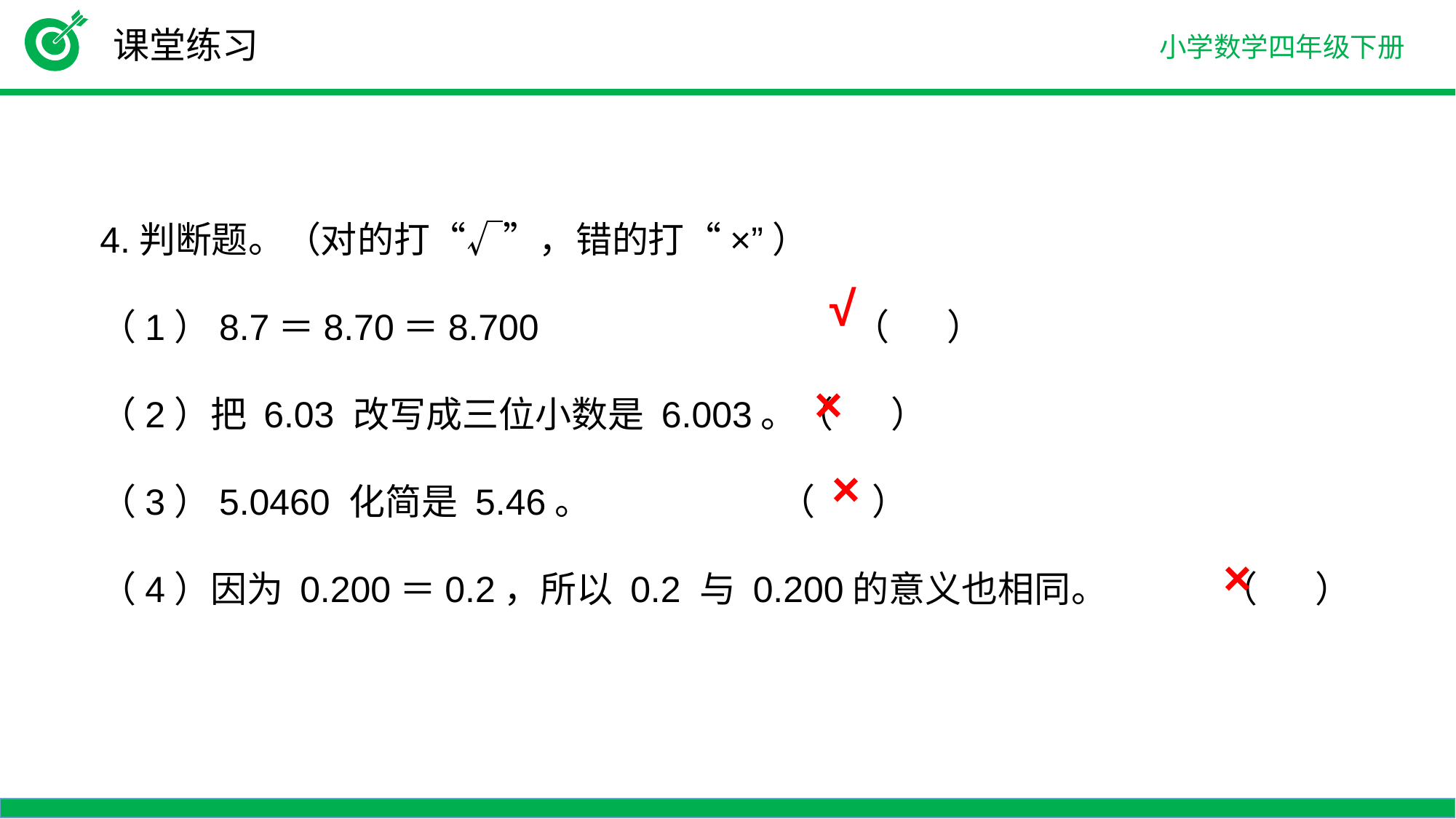

课堂练习
4.判断题。（对的打“√”，错的打“×”）
（1）8.7＝8.70＝8.700                              （       ）
（2）把 6.03 改写成三位小数是 6.003。（       ）
（3）5.0460 化简是 5.46。                       （       ）
（4）因为 0.200＝0.2，所以 0.2 与 0.200的意义也相同。              （       ）
√
×
×
×